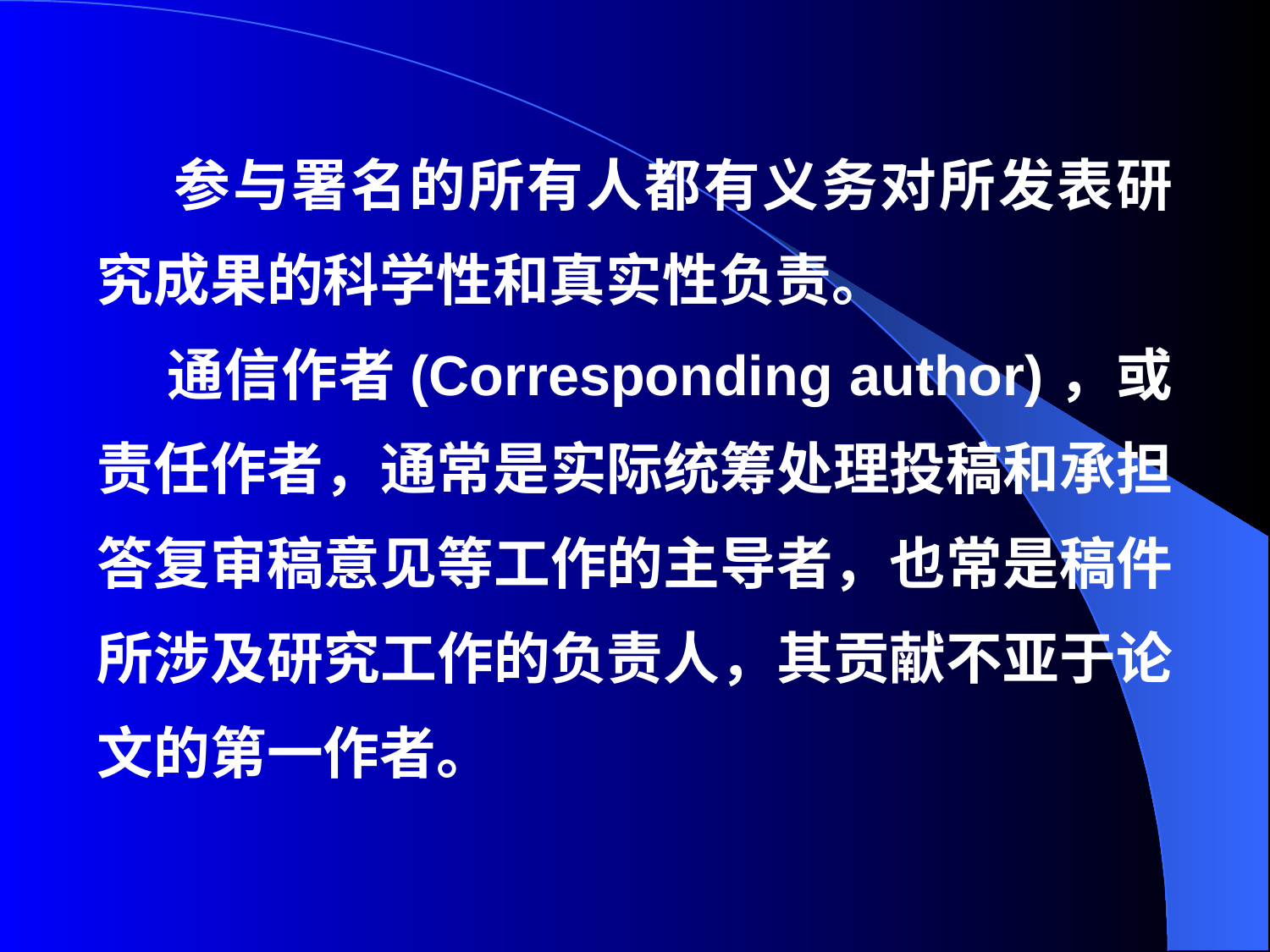

参与署名的所有人都有义务对所发表研究成果的科学性和真实性负责。
    通信作者(Corresponding author)，或责任作者，通常是实际统筹处理投稿和承担答复审稿意见等工作的主导者，也常是稿件所涉及研究工作的负责人，其贡献不亚于论文的第一作者。